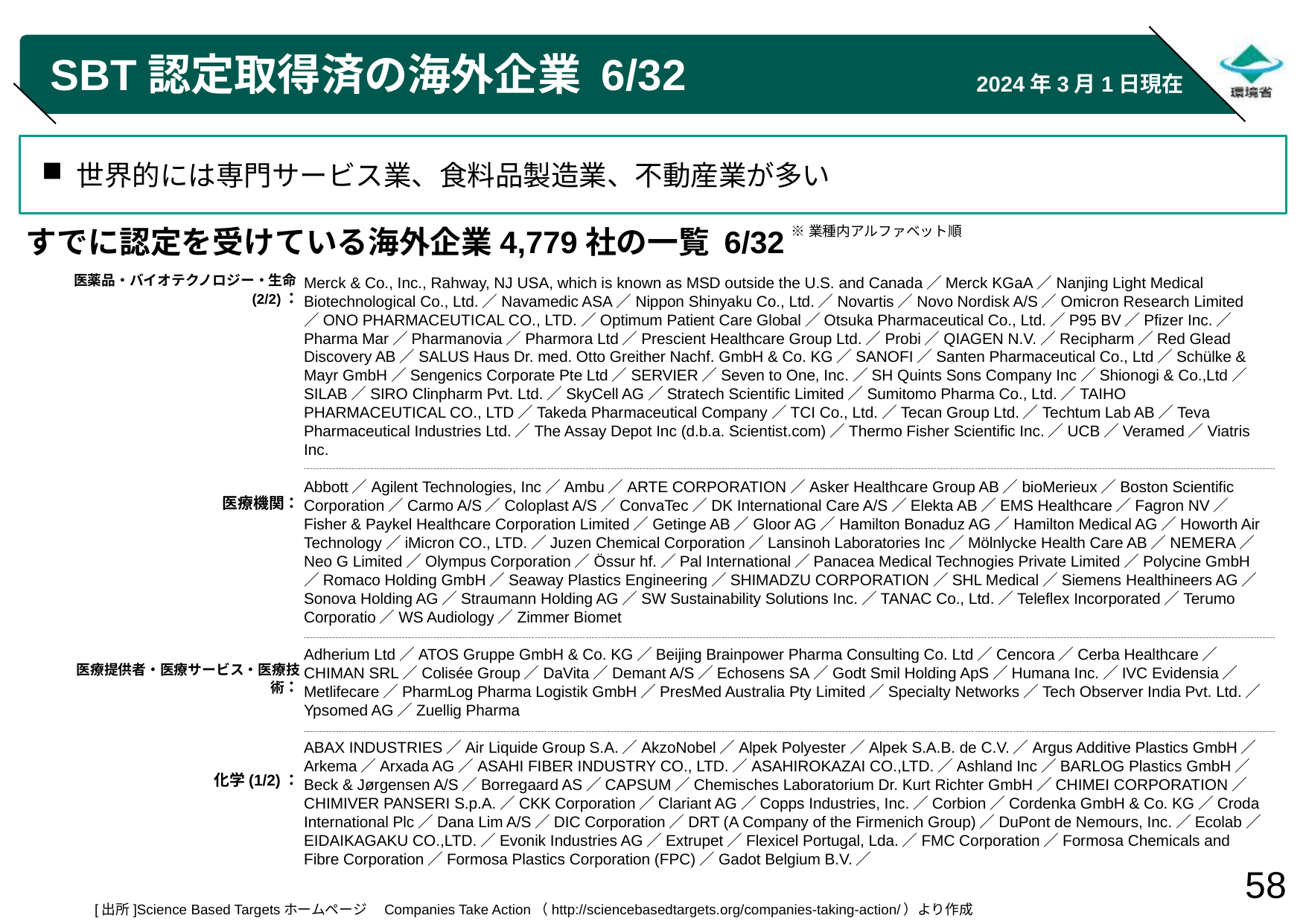

# SBT認定取得済の海外企業 6/32
2024年3月1日現在
世界的には専門サービス業、食料品製造業、不動産業が多い
※業種内アルファベット順
すでに認定を受けている海外企業4,779社の一覧 6/32
医薬品・バイオテクノロジー・生命(2/2)：

医療機関：

医療提供者・医療サービス・医療技術：

化学(1/2)：

Merck & Co., Inc., Rahway, NJ USA, which is known as MSD outside the U.S. and Canada／Merck KGaA／Nanjing Light Medical Biotechnological Co., Ltd.／Navamedic ASA／Nippon Shinyaku Co., Ltd.／Novartis／Novo Nordisk A/S／Omicron Research Limited／ONO PHARMACEUTICAL CO., LTD.／Optimum Patient Care Global／Otsuka Pharmaceutical Co., Ltd.／P95 BV／Pfizer Inc.／Pharma Mar／Pharmanovia／Pharmora Ltd／Prescient Healthcare Group Ltd.／Probi／QIAGEN N.V.／Recipharm／Red Glead Discovery AB／SALUS Haus Dr. med. Otto Greither Nachf. GmbH & Co. KG／SANOFI／Santen Pharmaceutical Co., Ltd／Schülke & Mayr GmbH／Sengenics Corporate Pte Ltd／SERVIER／Seven to One, Inc.／SH Quints Sons Company Inc／Shionogi & Co.,Ltd／SILAB／SIRO Clinpharm Pvt. Ltd.／SkyCell AG／Stratech Scientific Limited／Sumitomo Pharma Co., Ltd.／TAIHO PHARMACEUTICAL CO., LTD／Takeda Pharmaceutical Company／TCI Co., Ltd.／Tecan Group Ltd.／Techtum Lab AB／Teva Pharmaceutical Industries Ltd.／The Assay Depot Inc (d.b.a. Scientist.com)／Thermo Fisher Scientific Inc.／UCB／Veramed／Viatris Inc.

Abbott／Agilent Technologies, Inc／Ambu／ARTE CORPORATION／Asker Healthcare Group AB／bioMerieux／Boston Scientific Corporation／Carmo A/S／Coloplast A/S／ConvaTec／DK International Care A/S／Elekta AB／EMS Healthcare／Fagron NV／Fisher & Paykel Healthcare Corporation Limited／Getinge AB／Gloor AG／Hamilton Bonaduz AG／Hamilton Medical AG／Howorth Air Technology／iMicron CO., LTD.／Juzen Chemical Corporation／Lansinoh Laboratories Inc／Mölnlycke Health Care AB／NEMERA／Neo G Limited／Olympus Corporation／Össur hf.／Pal International／Panacea Medical Technogies Private Limited／Polycine GmbH／Romaco Holding GmbH／Seaway Plastics Engineering／SHIMADZU CORPORATION／SHL Medical／Siemens Healthineers AG／Sonova Holding AG／Straumann Holding AG／SW Sustainability Solutions Inc.／TANAC Co., Ltd.／Teleflex Incorporated／Terumo Corporatio／WS Audiology／Zimmer Biomet

Adherium Ltd／ATOS Gruppe GmbH & Co. KG／Beijing Brainpower Pharma Consulting Co. Ltd／Cencora／Cerba Healthcare／CHIMAN SRL／Colisée Group／DaVita／Demant A/S／Echosens SA／Godt Smil Holding ApS／Humana Inc.／IVC Evidensia／Metlifecare／PharmLog Pharma Logistik GmbH／PresMed Australia Pty Limited／Specialty Networks／Tech Observer India Pvt. Ltd.／Ypsomed AG／Zuellig Pharma

ABAX INDUSTRIES／Air Liquide Group S.A.／AkzoNobel／Alpek Polyester／Alpek S.A.B. de C.V.／Argus Additive Plastics GmbH／Arkema／Arxada AG／ASAHI FIBER INDUSTRY CO., LTD.／ASAHIROKAZAI CO.,LTD.／Ashland Inc／BARLOG Plastics GmbH／Beck & Jørgensen A/S／Borregaard AS／CAPSUM／Chemisches Laboratorium Dr. Kurt Richter GmbH／CHIMEI CORPORATION／CHIMIVER PANSERI S.p.A.／CKK Corporation／Clariant AG／Copps Industries, Inc.／Corbion／Cordenka GmbH & Co. KG／Croda International Plc／Dana Lim A/S／DIC Corporation／DRT (A Company of the Firmenich Group)／DuPont de Nemours, Inc.／Ecolab／EIDAIKAGAKU CO.,LTD.／Evonik Industries AG／Extrupet／Flexicel Portugal, Lda.／FMC Corporation／Formosa Chemicals and Fibre Corporation／Formosa Plastics Corporation (FPC)／Gadot Belgium B.V.／
[出所]Science Based Targetsホームページ　Companies Take Action（http://sciencebasedtargets.org/companies-taking-action/）より作成